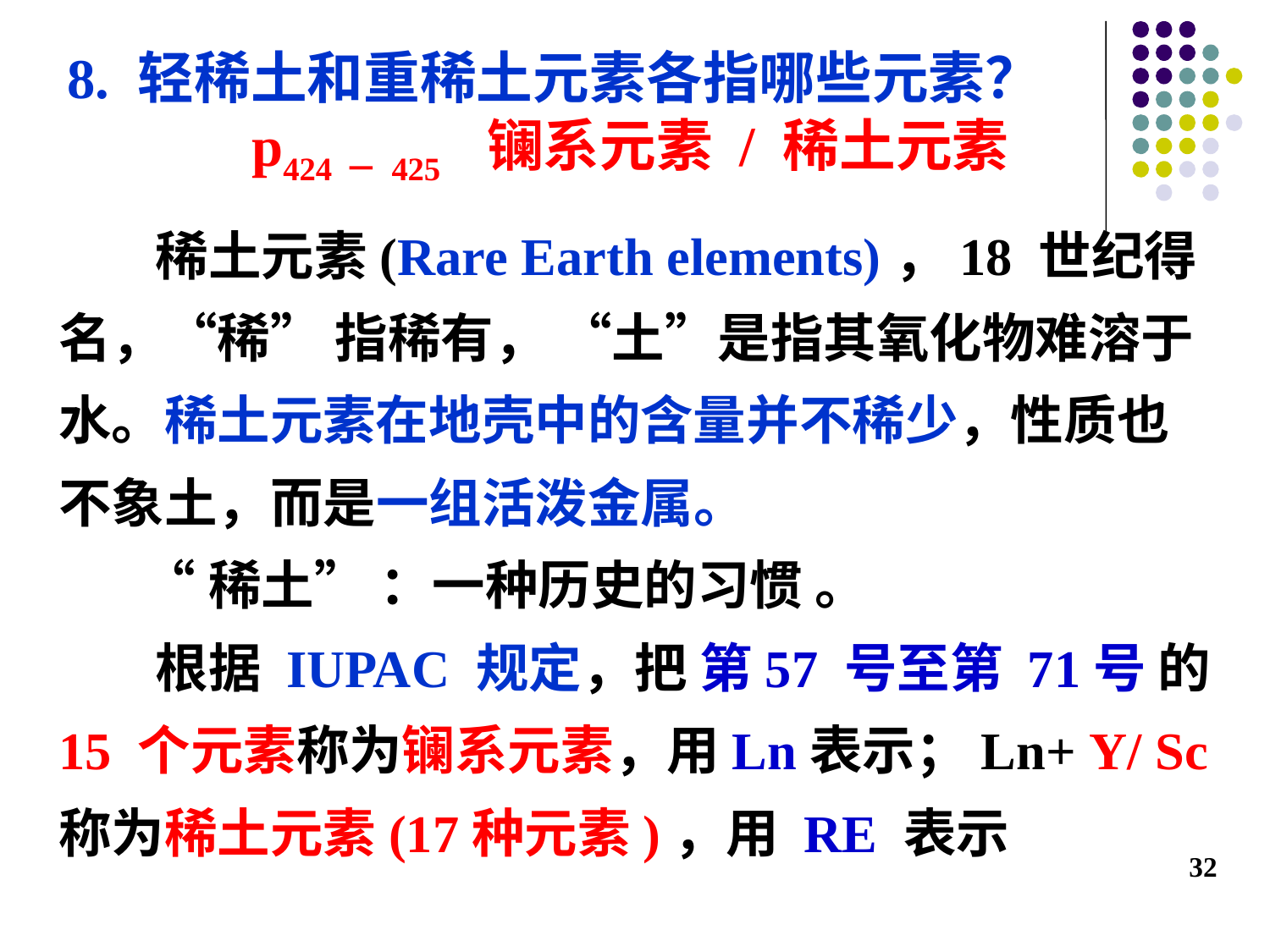

8. 轻稀土和重稀土元素各指哪些元素？
             p424－425    镧系元素 / 稀土元素
       稀土元素(Rare Earth elements)，18 世纪得名，“稀” 指稀有， “土”是指其氧化物难溶于水。稀土元素在地壳中的含量并不稀少，性质也不象土，而是一组活泼金属。
       “稀土” ：一种历史的习惯 。
       根据 IUPAC 规定，把 第57 号至第 71号 的 15 个元素称为镧系元素，用Ln表示；Ln+ Y/ Sc 称为稀土元素(17种元素)，用 RE 表示
32